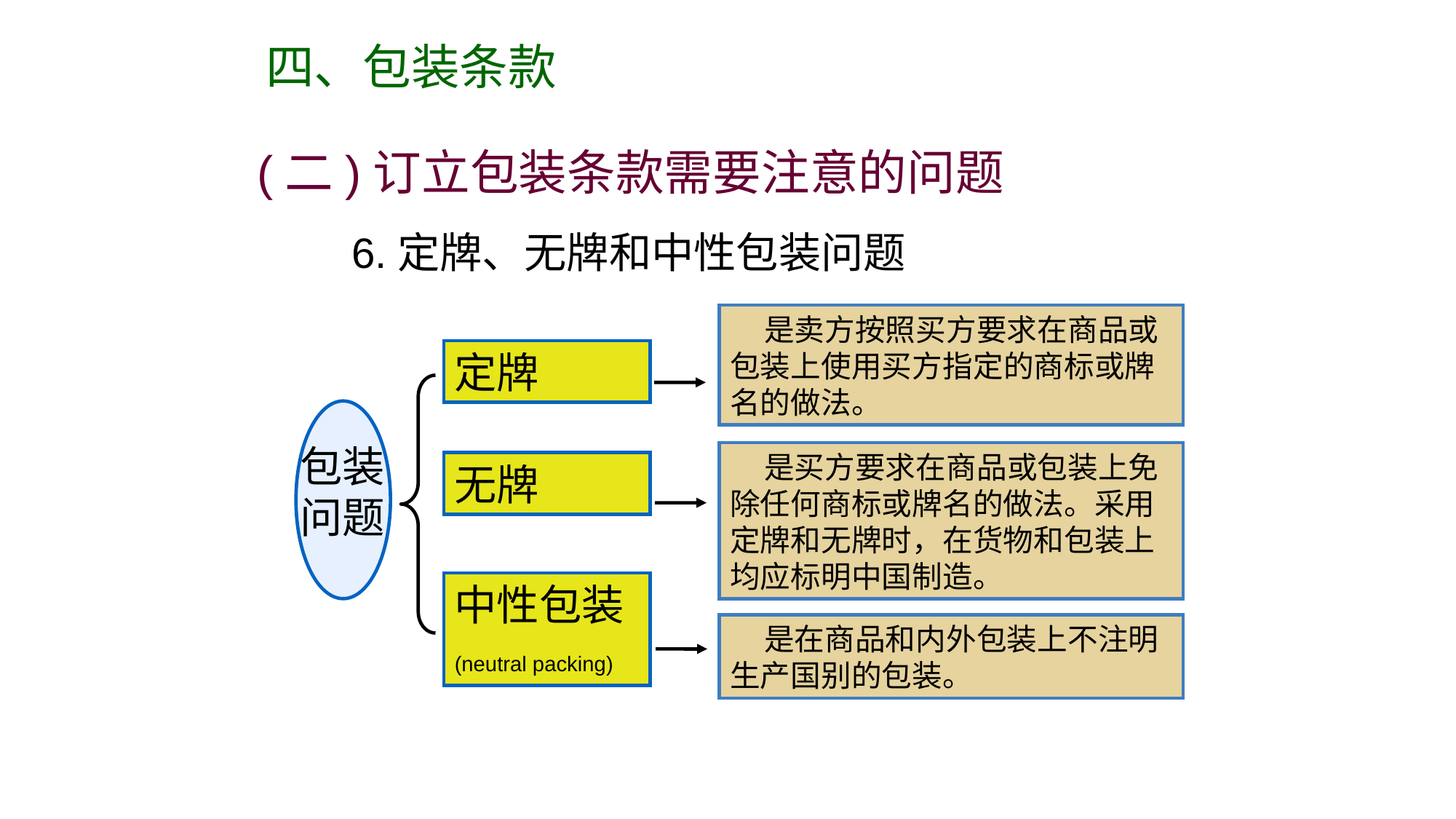

四、包装条款
(二)订立包装条款需要注意的问题

        6.定牌、无牌和中性包装问题
    是卖方按照买方要求在商品或包装上使用买方指定的商标或牌名的做法。

    是买方要求在商品或包装上免除任何商标或牌名的做法。采用定牌和无牌时，在货物和包装上均应标明中国制造。

    是在商品和内外包装上不注明生产国别的包装。

定牌

无牌
中性包装(neutral packing)

包装问题